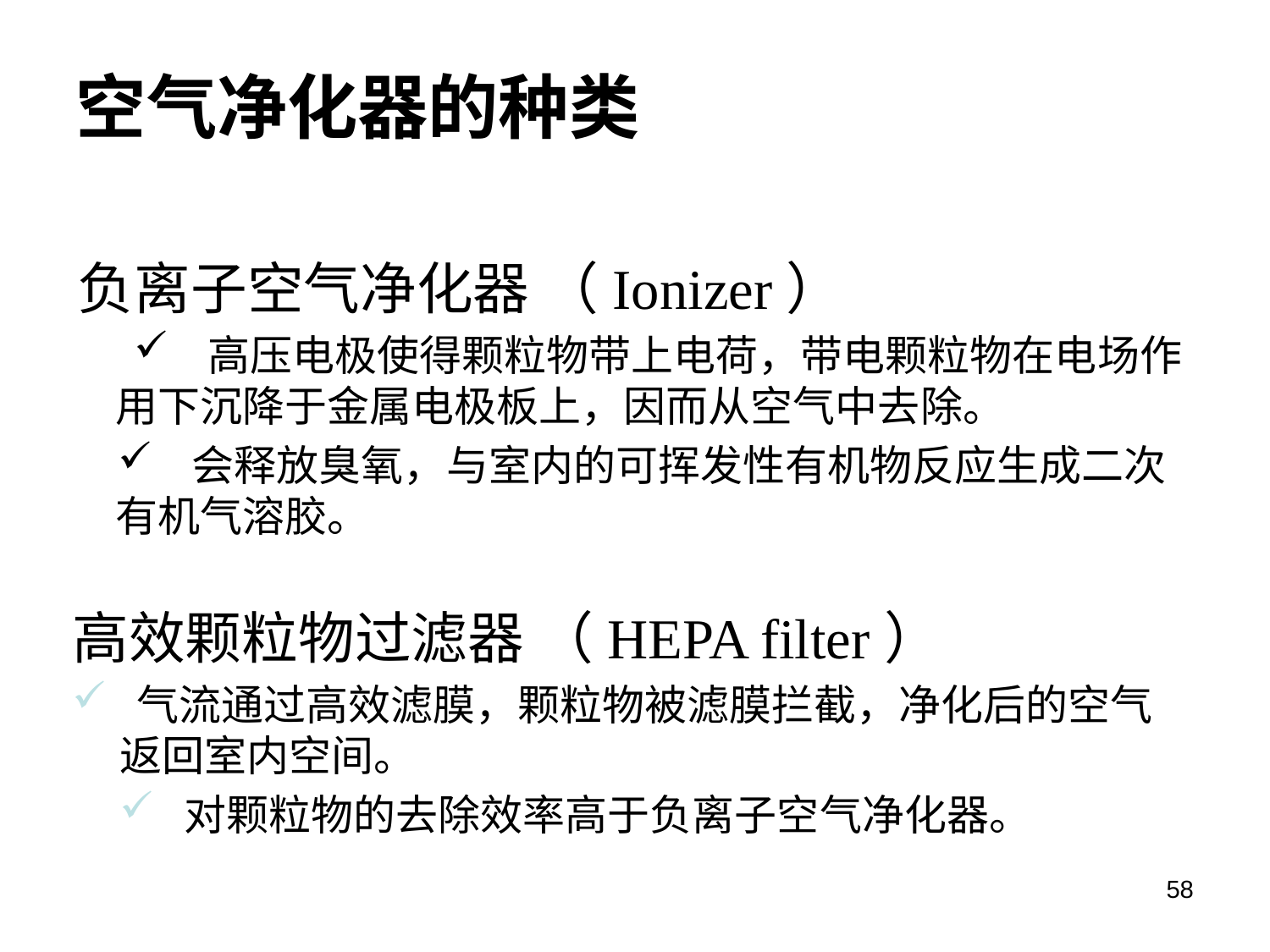

空气净化器的种类
负离子空气净化器 （Ionizer）
   高压电极使得颗粒物带上电荷，带电颗粒物在电场作用下沉降于金属电极板上，因而从空气中去除。
   会释放臭氧，与室内的可挥发性有机物反应生成二次有机气溶胶。

高效颗粒物过滤器 （HEPA filter）
  气流通过高效滤膜，颗粒物被滤膜拦截，净化后的空气返回室内空间。
  对颗粒物的去除效率高于负离子空气净化器。

58